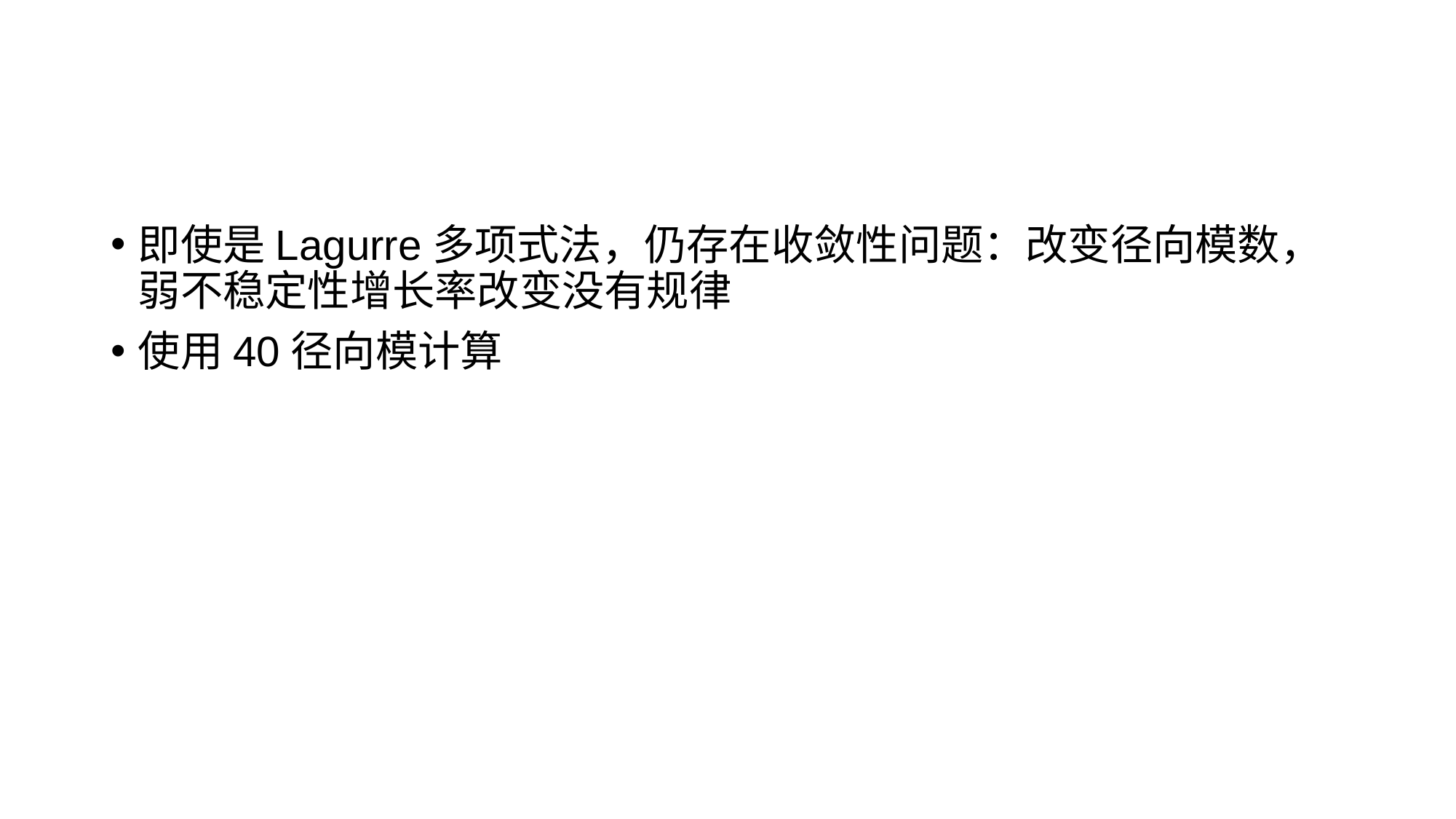

即使是Lagurre多项式法，仍存在收敛性问题：改变径向模数，弱不稳定性增长率改变没有规律
使用40径向模计算